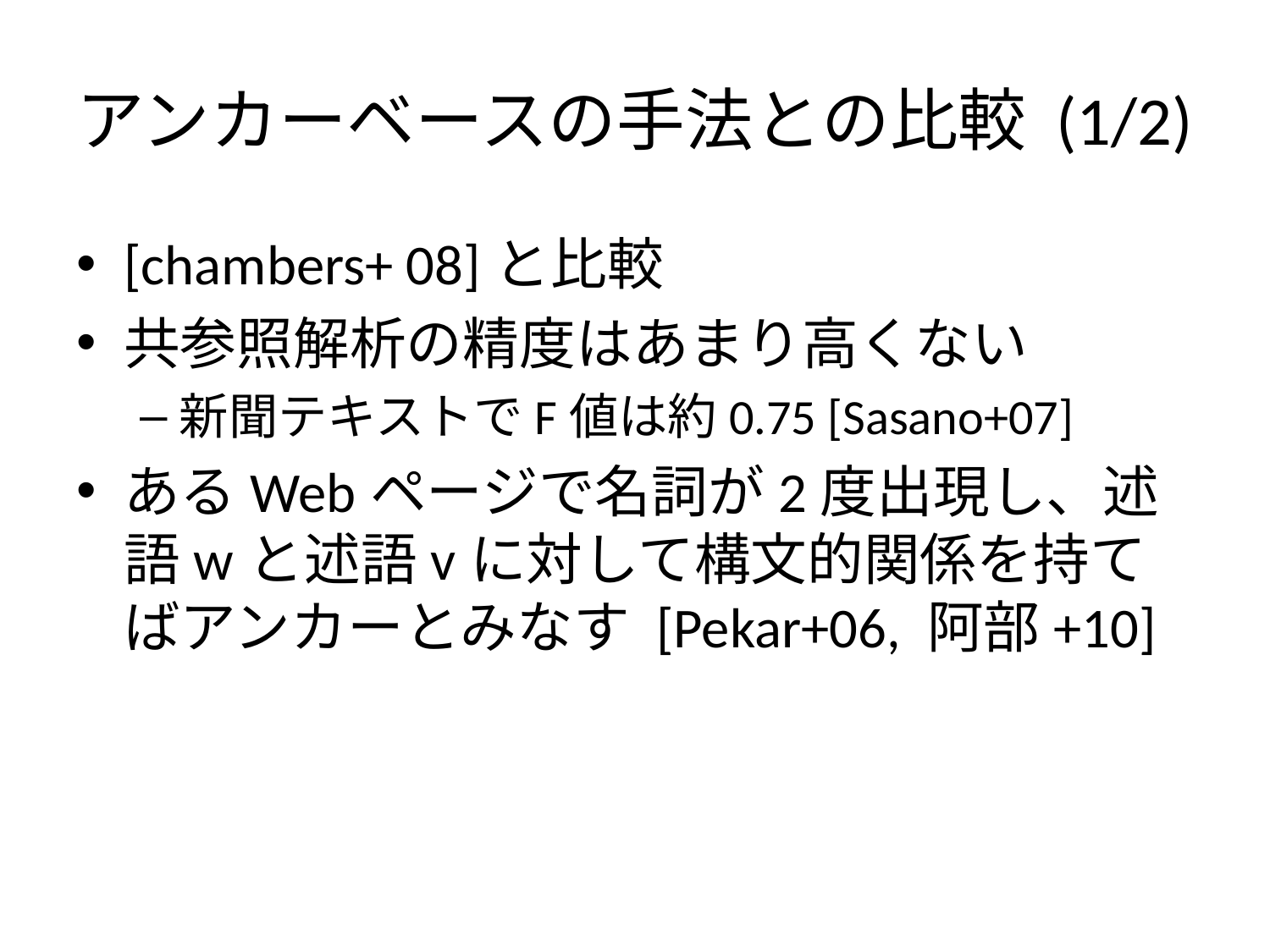

# アンカーベースの手法との比較 (1/2)
[chambers+ 08]と比較
共参照解析の精度はあまり高くない
新聞テキストでF値は約0.75 [Sasano+07]
あるWebページで名詞が2度出現し、述語wと述語vに対して構文的関係を持てばアンカーとみなす [Pekar+06, 阿部+10]